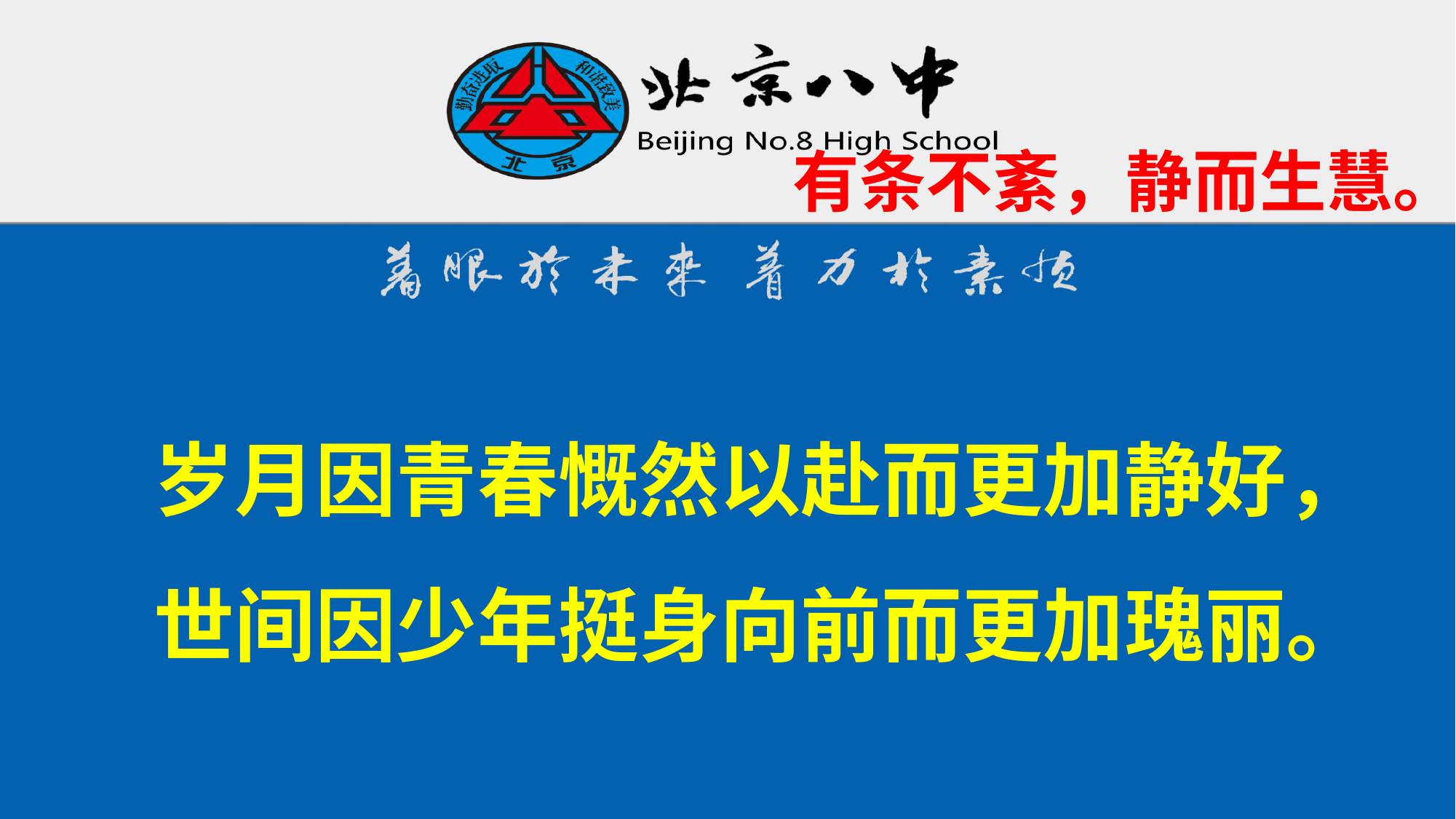

有条不紊，静而生慧。
岁月因青春慨然以赴而更加静好，世间因少年挺身向前而更加瑰丽。